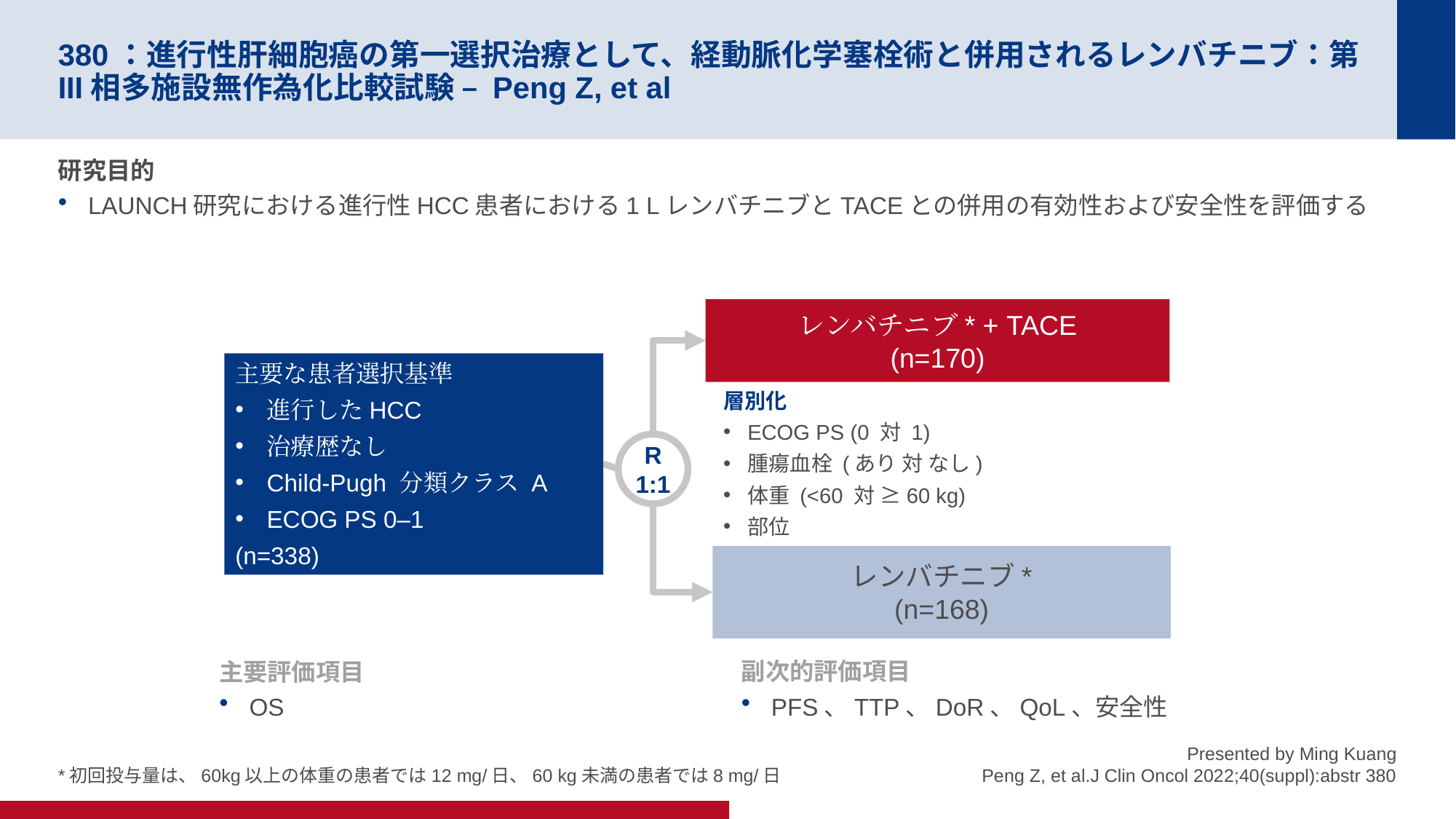

# 380：進行性肝細胞癌の第一選択治療として、経動脈化学塞栓術と併用されるレンバチニブ：第III相多施設無作為化比較試験 – Peng Z, et al
研究目的
LAUNCH研究における進行性HCC患者における1 LレンバチニブとTACEとの併用の有効性および安全性を評価する
レンバチニブ* + TACE
(n=170)
主要な患者選択基準
進行したHCC
治療歴なし
Child-Pugh 分類クラス A
ECOG PS 0–1
(n=338)
層別化
ECOG PS (0 対 1)
腫瘍血栓 (あり 対 なし)
体重 (<60 対 ≥60 kg)
部位

R
1:1
レンバチニブ*
(n=168)
主要評価項目
OS

副次的評価項目
PFS、TTP、DoR、QoL、安全性
*初回投与量は、60kg以上の体重の患者では12 mg/日、60 kg未満の患者では8 mg/日
Presented by Ming Kuang
Peng Z, et al.J Clin Oncol 2022;40(suppl):abstr 380